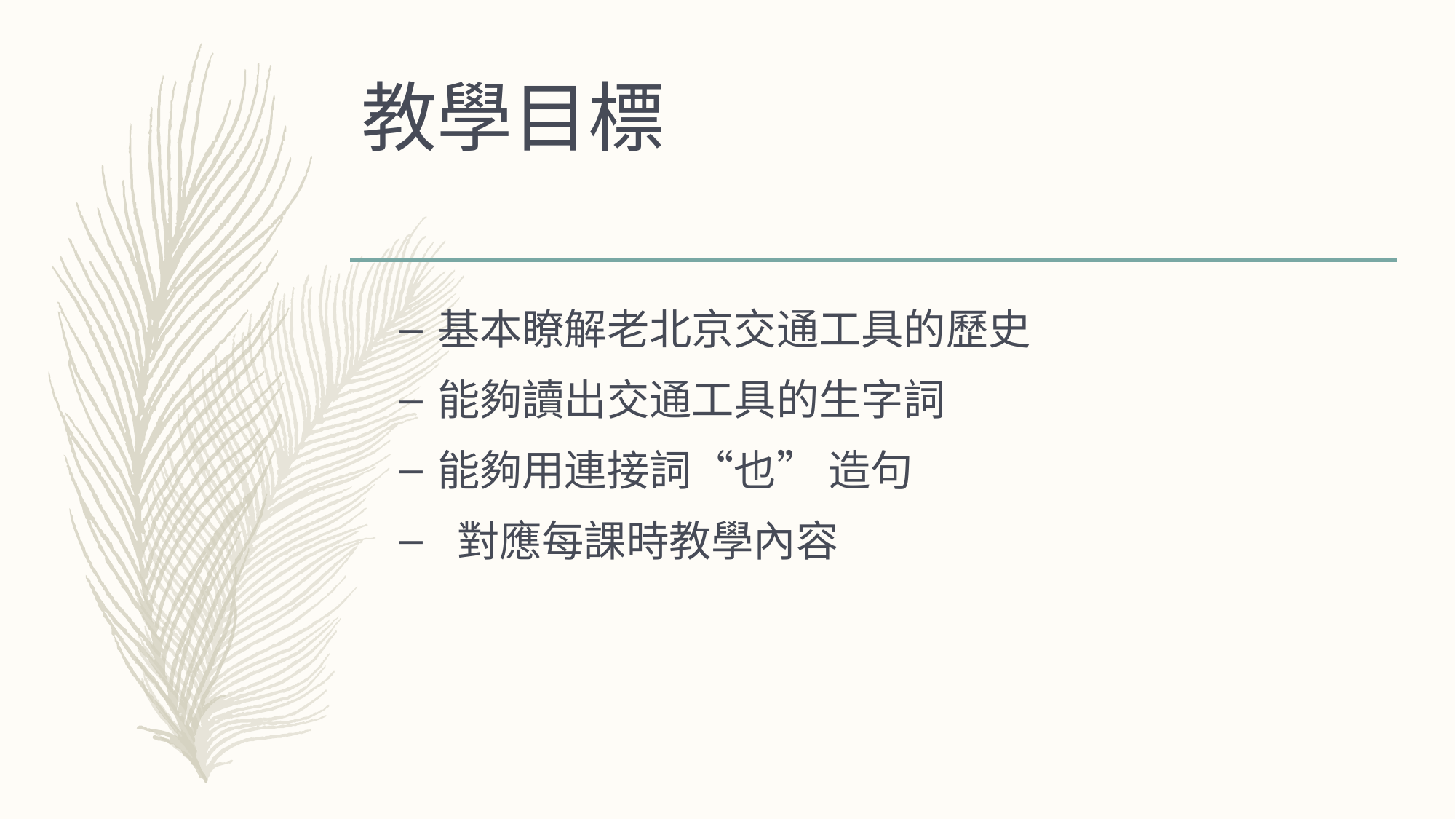

# 教學目標
基本瞭解老北京交通工具的歷史
能夠讀出交通工具的生字詞
能夠用連接詞“也” 造句
 對應每課時教學內容